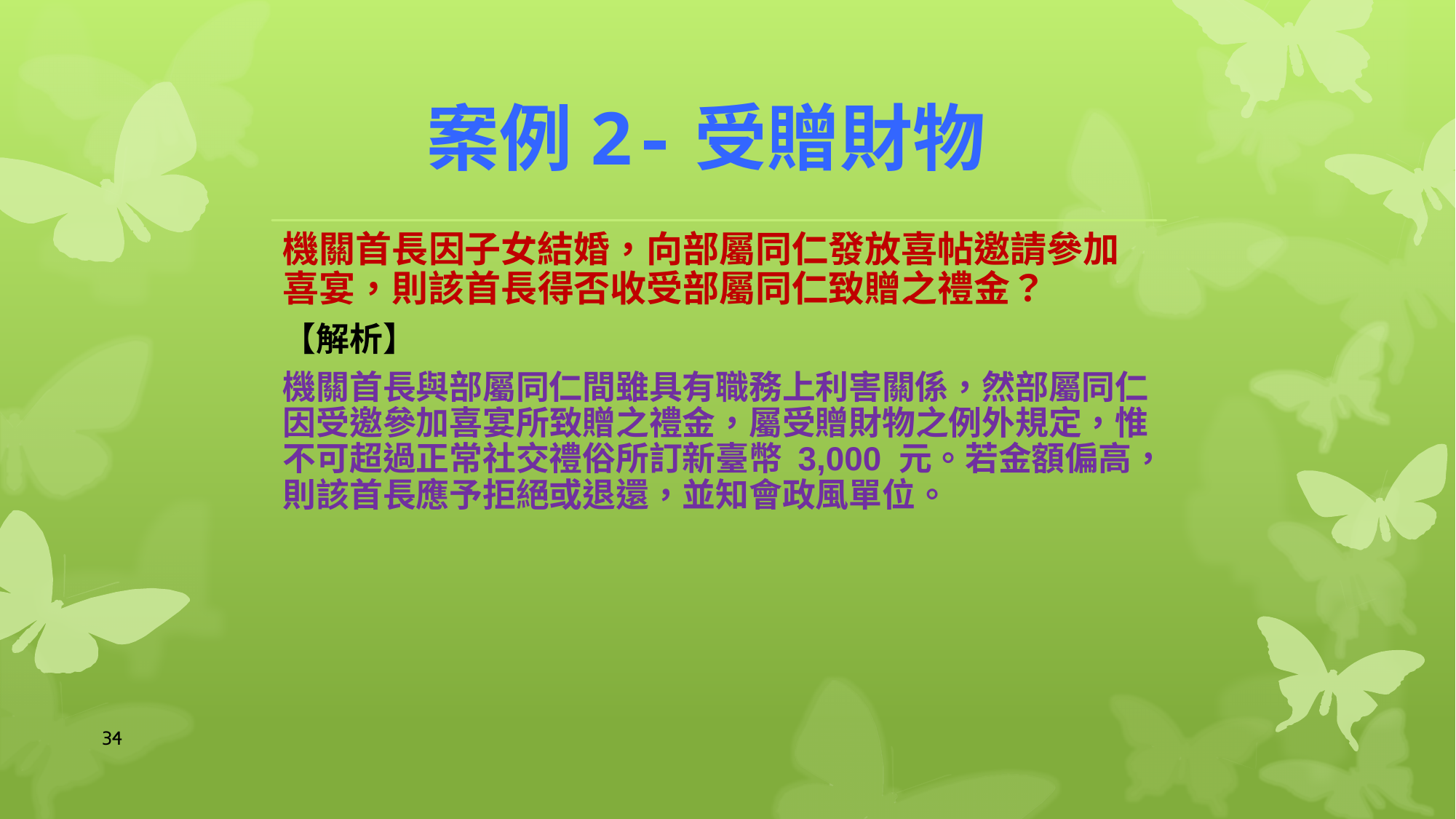

# 案例2-受贈財物
機關首長因子女結婚，向部屬同仁發放喜帖邀請參加喜宴，則該首長得否收受部屬同仁致贈之禮金？
【解析】
機關首長與部屬同仁間雖具有職務上利害關係，然部屬同仁因受邀參加喜宴所致贈之禮金，屬受贈財物之例外規定，惟不可超過正常社交禮俗所訂新臺幣 3,000 元。若金額偏高，則該首長應予拒絕或退還，並知會政風單位。
34